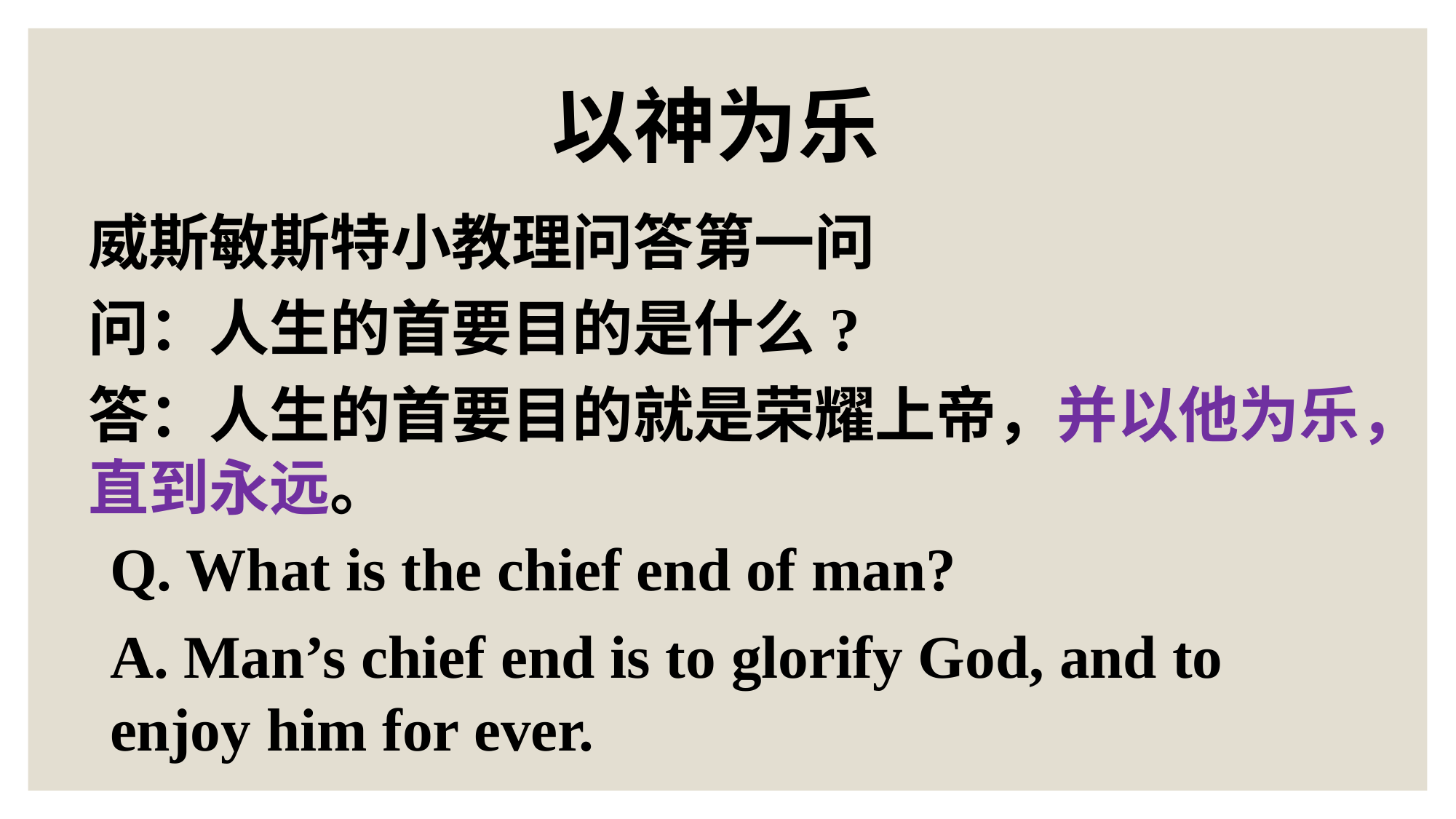

# 以神为乐
威斯敏斯特小教理问答第一问
问：人生的首要目的是什么?
答：人生的首要目的就是荣耀上帝，并以他为乐，直到永远。
Q. What is the chief end of man?
A. Man’s chief end is to glorify God, and to enjoy him for ever.